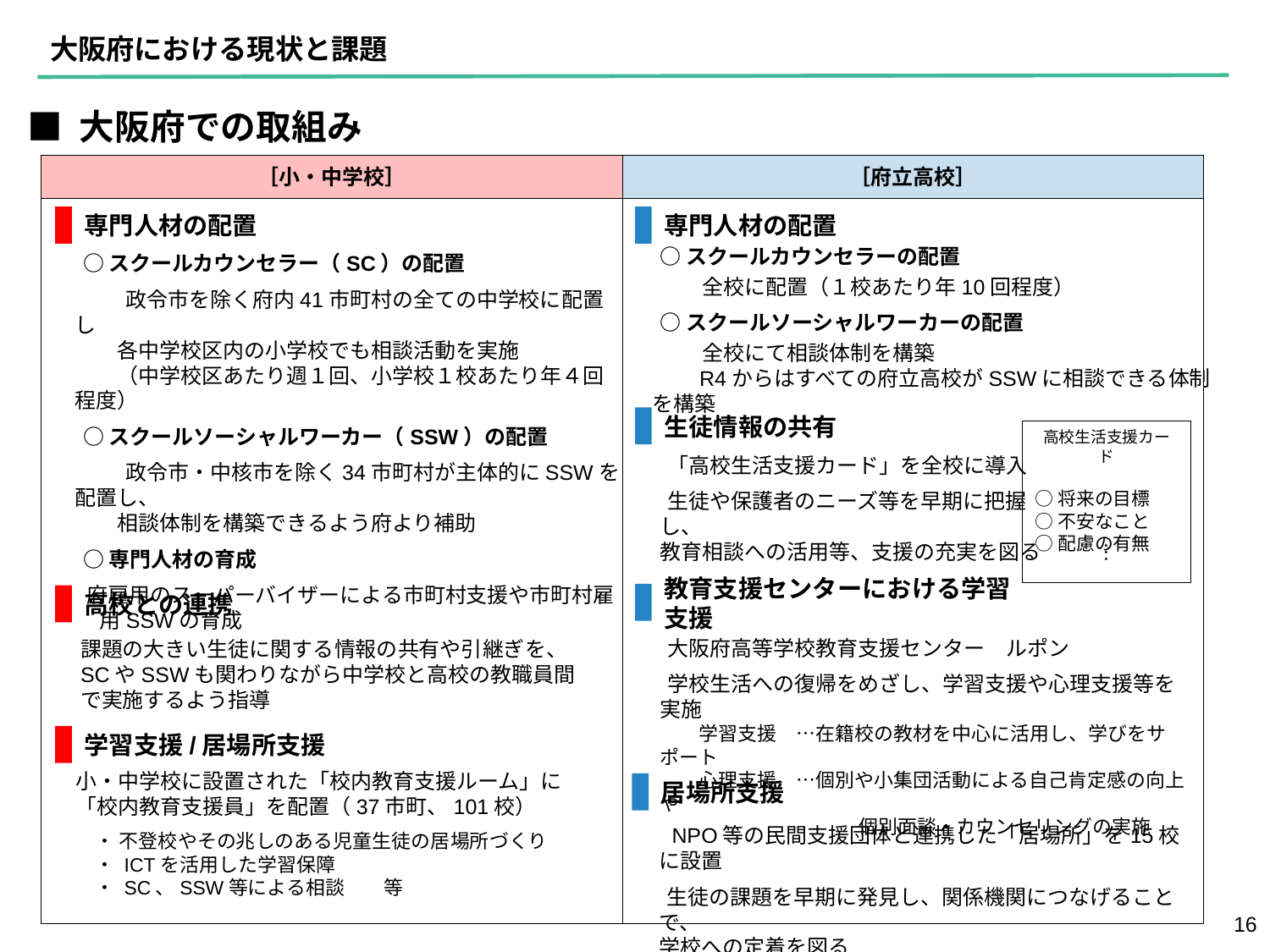

大阪府における現状と課題
■ 大阪府での取組み
| ［小・中学校］ | ［府立高校］ |
| --- | --- |
|  |  |
専門人材の配置

専門人材の配置

　○ スクールカウンセラーの配置
　　　全校に配置（１校あたり年10回程度）
　○ スクールソーシャルワーカーの配置
　　　全校にて相談体制を構築
　　R4からはすべての府立高校がSSWに相談できる体制を構築
　○ スクールカウンセラー（SC）の配置
　　　政令市を除く府内41市町村の全ての中学校に配置し
　　各中学校区内の小学校でも相談活動を実施
　　（中学校区あたり週１回、小学校１校あたり年４回程度）
　○ スクールソーシャルワーカー（SSW）の配置
　　　政令市・中核市を除く34市町村が主体的にSSWを配置し、
　　相談体制を構築できるよう府より補助
　○ 専門人材の育成
府雇用のスーパーバイザーによる市町村支援や市町村雇用SSWの育成
生徒情報の共有

高校生活支援カード

○将来の目標
○不安なこと
○配慮の有無

　「高校生活支援カード」を全校に導入
　生徒や保護者のニーズ等を早期に把握し、
教育相談への活用等、支援の充実を図る
…
教育支援センターにおける学習支援

高校との連携

　大阪府高等学校教育支援センター　ルポン
　学校生活への復帰をめざし、学習支援や心理支援等を実施
　　学習支援　…在籍校の教材を中心に活用し、学びをサポート
　　心理支援　…個別や小集団活動による自己肯定感の向上や
　　　　　　　　　　 個別面談・カウンセリングの実施
課題の大きい生徒に関する情報の共有や引継ぎを、SCやSSWも関わりながら中学校と高校の教職員間で実施するよう指導
学習支援/居場所支援

小・中学校に設置された「校内教育支援ルーム」に「校内教育支援員」を配置（37市町、101校）
　・ 不登校やその兆しのある児童生徒の居場所づくり
　・ ICTを活用した学習保障
　・ SC、SSW等による相談　　等
居場所支援

　NPO等の民間支援団体と連携した「居場所」を15校に設置
　生徒の課題を早期に発見し、関係機関につなげることで、
学校への定着を図る
16